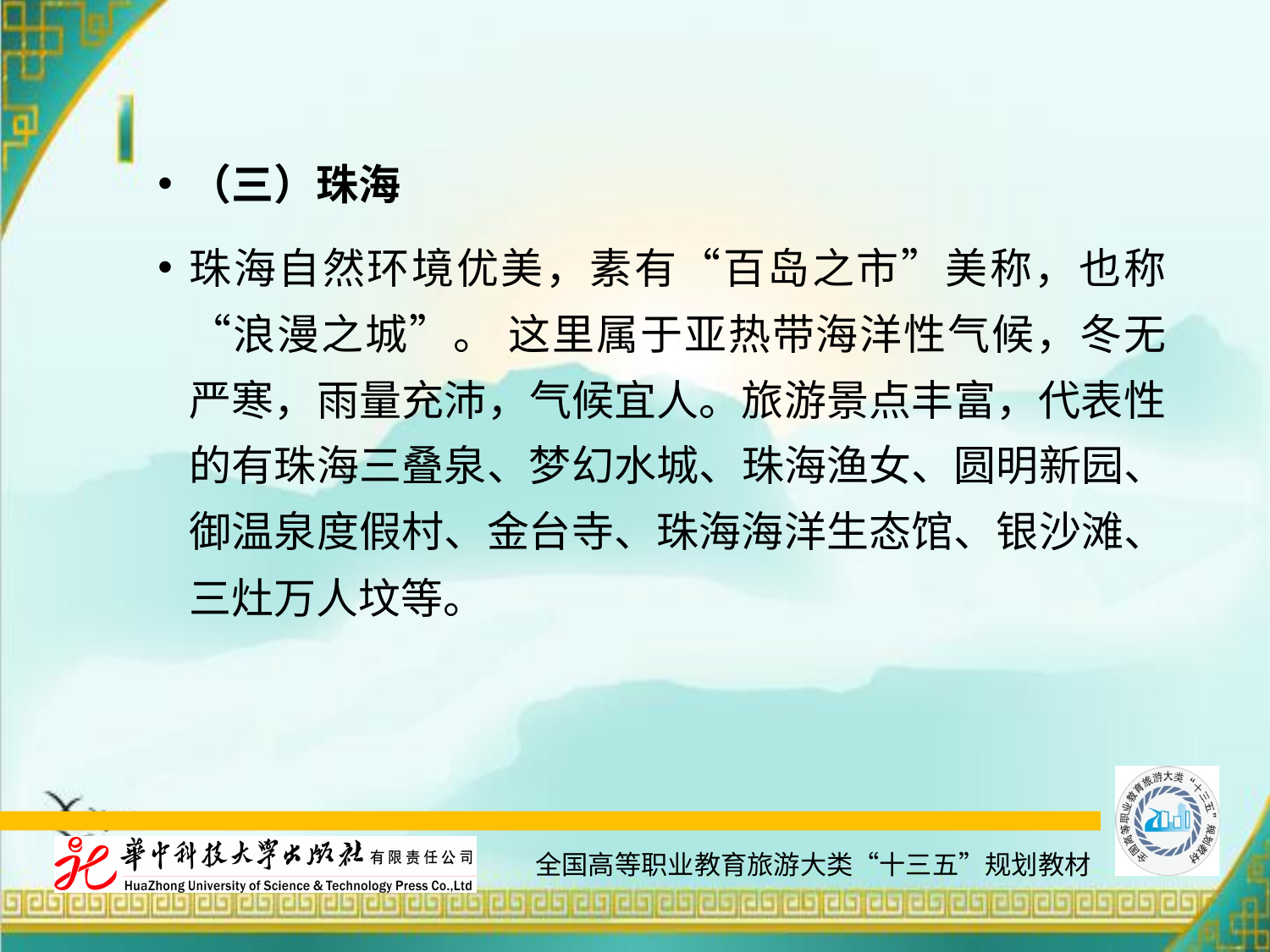

#
（三）珠海
珠海自然环境优美，素有“百岛之市”美称，也称“浪漫之城”。 这里属于亚热带海洋性气候，冬无严寒，雨量充沛，气候宜人。旅游景点丰富，代表性的有珠海三叠泉、梦幻水城、珠海渔女、圆明新园、御温泉度假村、金台寺、珠海海洋生态馆、银沙滩、三灶万人坟等。